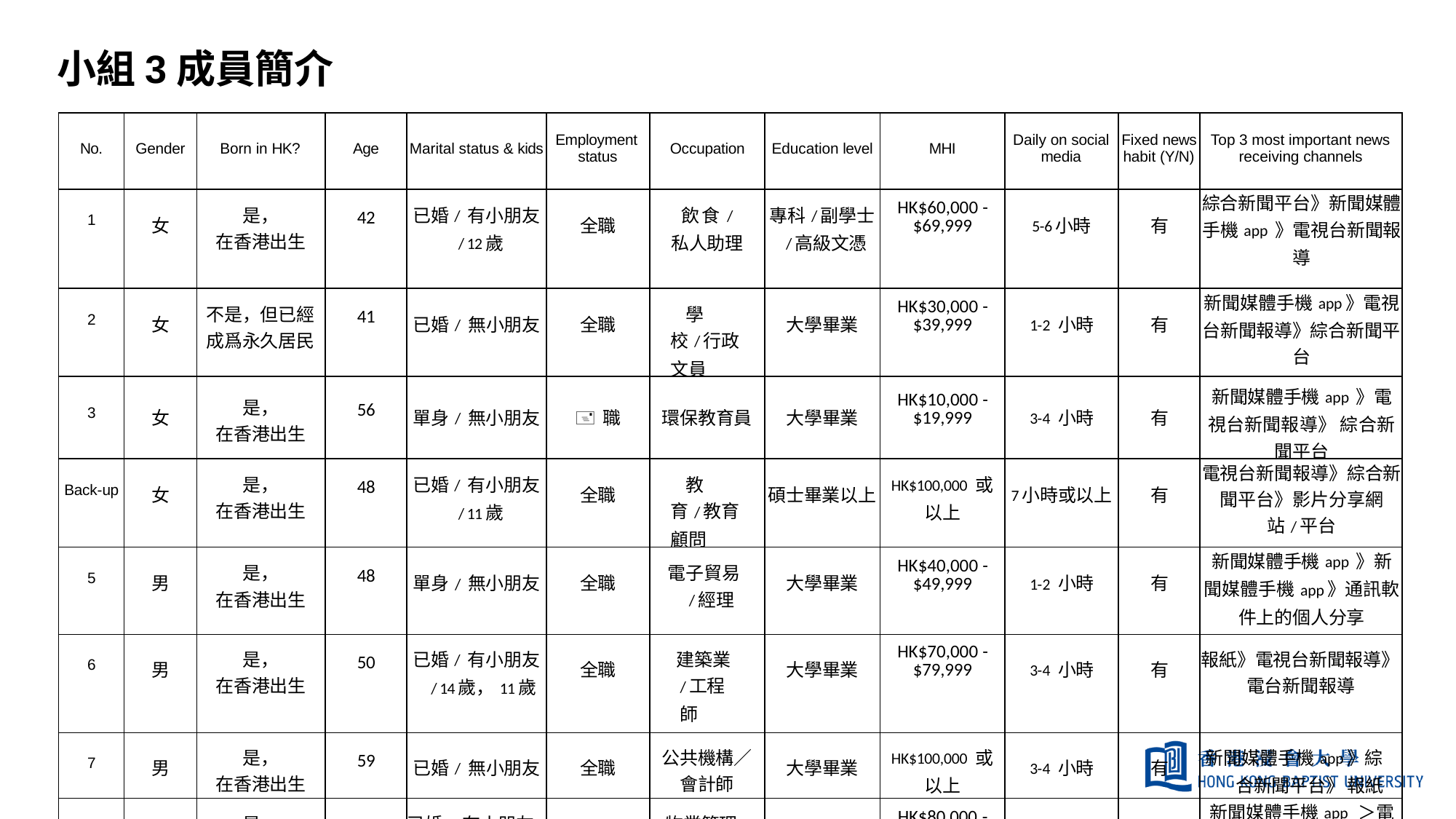

# 小組3成員簡介
| No. | Gender | Born in HK? | Age | Marital status & kids | Employment status | Occupation | Education level | MHI | Daily on social media | Fixed news habit (Y/N) | Top 3 most important news receiving channels |
| --- | --- | --- | --- | --- | --- | --- | --- | --- | --- | --- | --- |
| 1 | 女 | 是， 在香港出生 | 42 | 已婚/ 有小朋友/ 12歲 | 全職 | 飲食/ 私人助理 | 專科/副學士/高級文憑 | HK$60,000 - $69,999 | 5-6小時 | 有 | 綜合新聞平台》新聞媒體手機app 》電視台新聞報導 |
| 2 | 女 | 不是，但已經成爲永久居民 | 41 | 已婚/ 無小朋友 | 全職 | 學校/行政文員 | 大學畢業 | HK$30,000 - $39,999 | 1-2 小時 | 有 | 新聞媒體手機app》電視台新聞報導》綜合新聞平台 |
| 3 | 女 | 是， 在香港出生 | 56 | 單身/ 無小朋友 | 🖃職 | 環保教育員 | 大學畢業 | HK$10,000 - $19,999 | 3-4 小時 | 有 | 新聞媒體手機app 》電視台新聞報導》 綜合新聞平台 |
| Back-up | 女 | 是， 在香港出生 | 48 | 已婚/ 有小朋友/ 11歲 | 全職 | 教育/教育顧問 | 碩士畢業以上 | HK$100,000 或 以上 | 7小時或以上 | 有 | 電視台新聞報導》綜合新聞平台》影片分享網站/平台 |
| 5 | 男 | 是， 在香港出生 | 48 | 單身/ 無小朋友 | 全職 | 電子貿易/經理 | 大學畢業 | HK$40,000 - $49,999 | 1-2 小時 | 有 | 新聞媒體手機app 》新聞媒體手機app》通訊軟件上的個人分享 |
| 6 | 男 | 是， 在香港出生 | 50 | 已婚/ 有小朋友/ 14歲，11歲 | 全職 | 建築業/工程師 | 大學畢業 | HK$70,000 - $79,999 | 3-4 小時 | 有 | 報紙》電視台新聞報導》電台新聞報導 |
| 7 | 男 | 是， 在香港出生 | 59 | 已婚/ 無小朋友 | 全職 | 公共機構／會計師 | 大學畢業 | HK$100,000 或 以上 | 3-4 小時 | 有 | 新聞媒體手機app》綜合新聞平台》 報紙 |
| Back-up | 男 | 是， 在香港出生 | 45 | 已婚/ 有小朋友/ 16歲,12歲 | 全職 | 物業管理/ 經理 | 大學畢業 | HK$80,000 - $89,999 | 3-4 小時 | 有 | 新聞媒體手機app ＞電視台新聞報導 ＞影片分享網站/ 平台 |